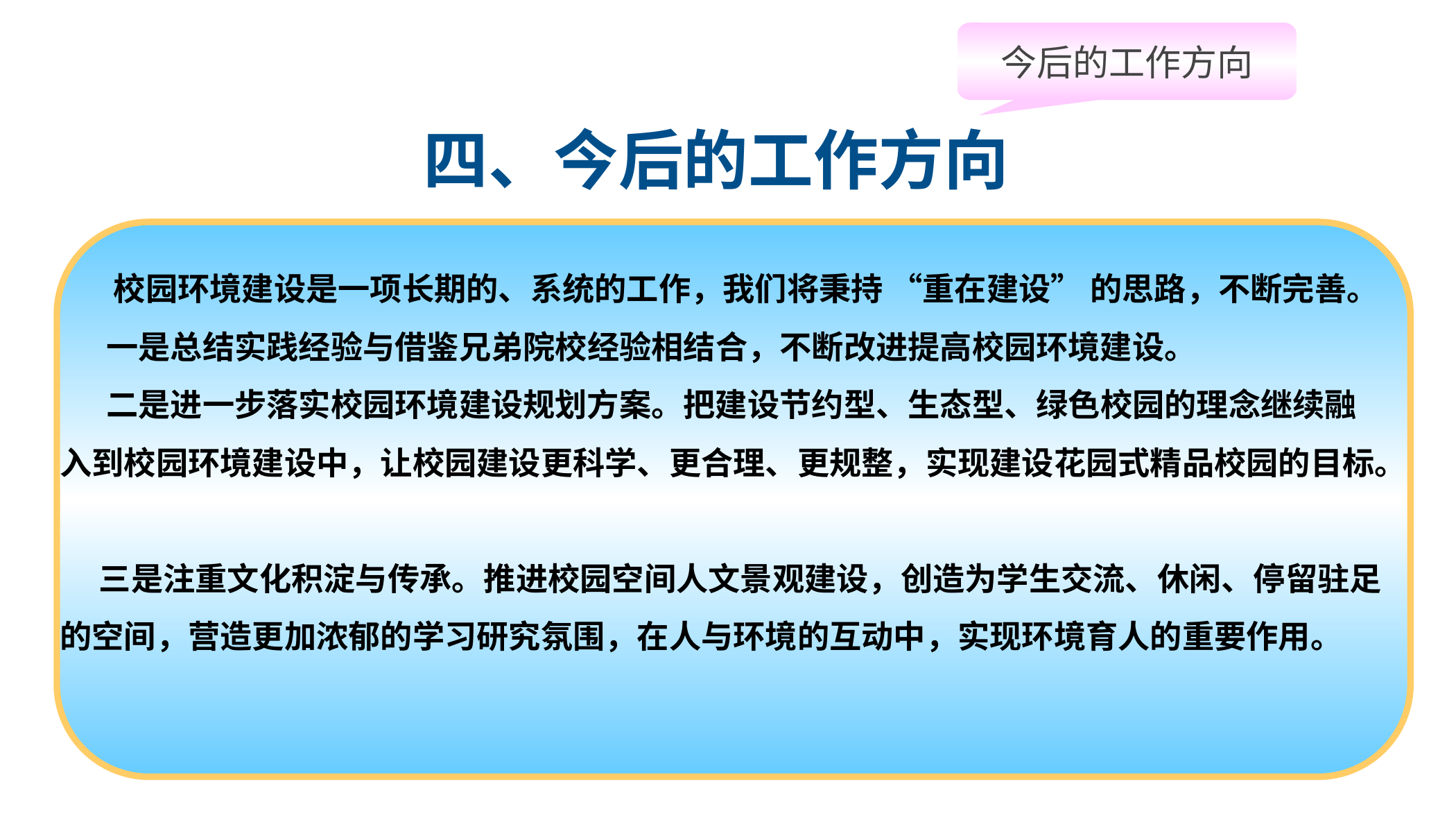

今后的工作方向
# 四、今后的工作方向

             校园环境建设是一项长期的、系统的工作，我们将秉持 “重在建设” 的思路，不断完善。
            一是总结实践经验与借鉴兄弟院校经验相结合，不断改进提高校园环境建设。
            二是进一步落实校园环境建设规划方案。把建设节约型、生态型、绿色校园的理念继续融入到校园环境建设中，让校园建设更科学、更合理、更规整，实现建设花园式精品校园的目标。
           三是注重文化积淀与传承。推进校园空间人文景观建设，创造为学生交流、休闲、停留驻足的空间，营造更加浓郁的学习研究氛围，在人与环境的互动中，实现环境育人的重要作用。